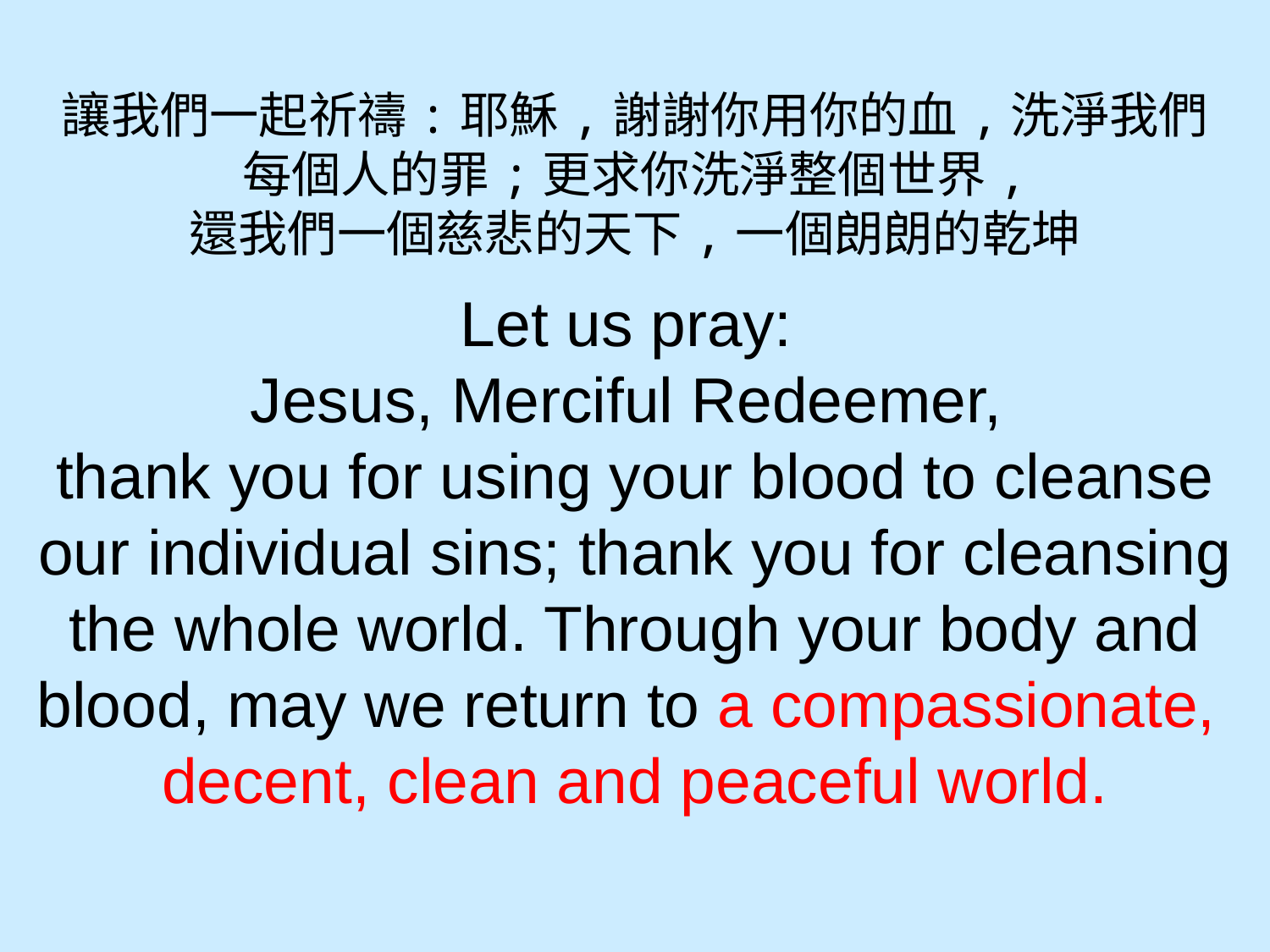

讓我們一起祈禱:耶穌,謝謝你用你的血,洗淨我們
每個人的罪;更求你洗淨整個世界,
還我們一個慈悲的天下,一個朗朗的乾坤
Let us pray:
Jesus, Merciful Redeemer,
thank you for using your blood to cleanse our individual sins; thank you for cleansing the whole world. Through your body and blood, may we return to a compassionate,
decent, clean and peaceful world.